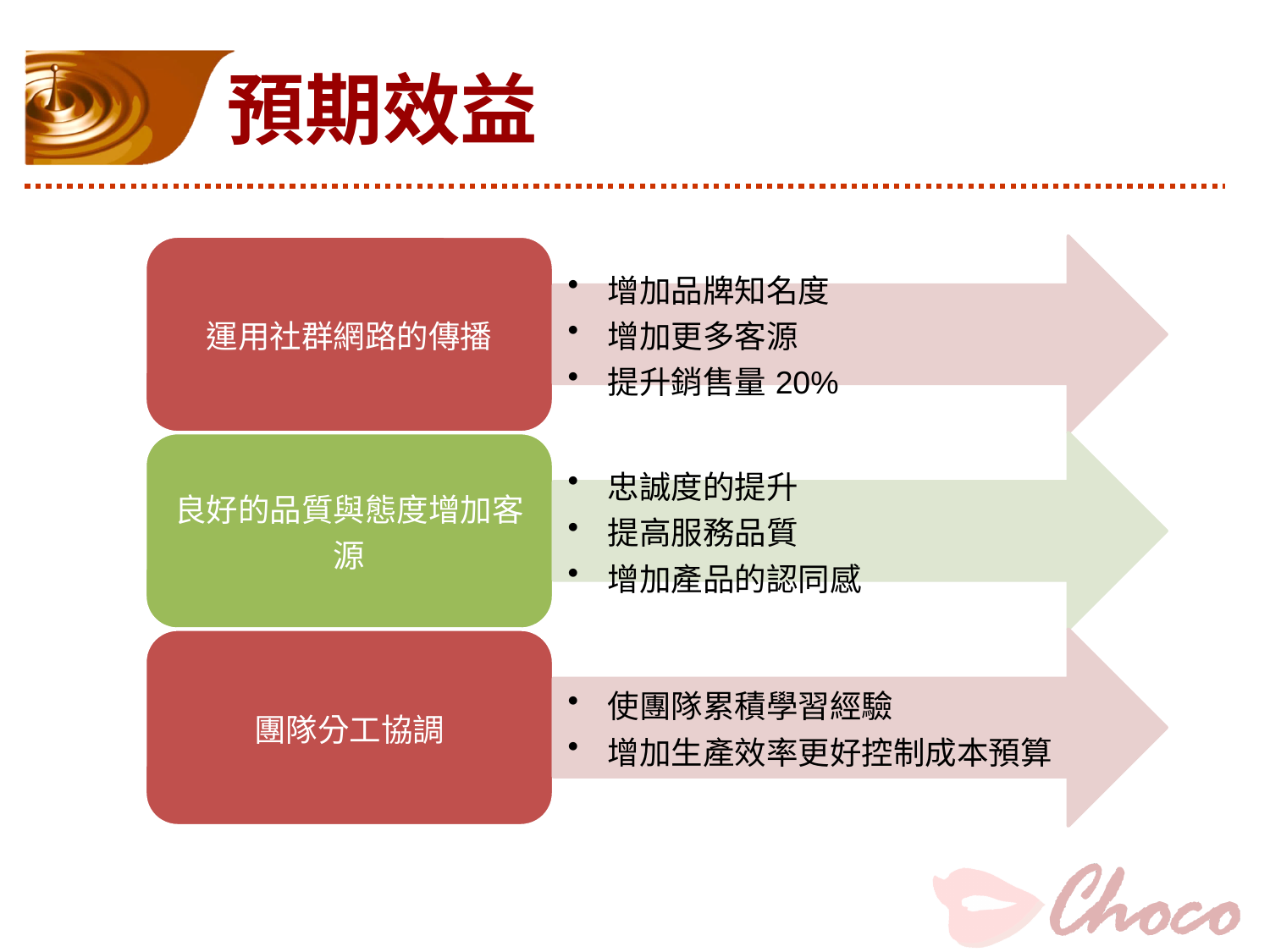

# 預期效益

運用社群網路的傳播
增加品牌知名度
增加更多客源
提升銷售量20%
團隊分工協調
增加生產效率更好控制成本預算
使團隊累積學習經驗
忠誠度的提升
增加產品的認同感
提高服務品質
良好的品質與態度增加客源